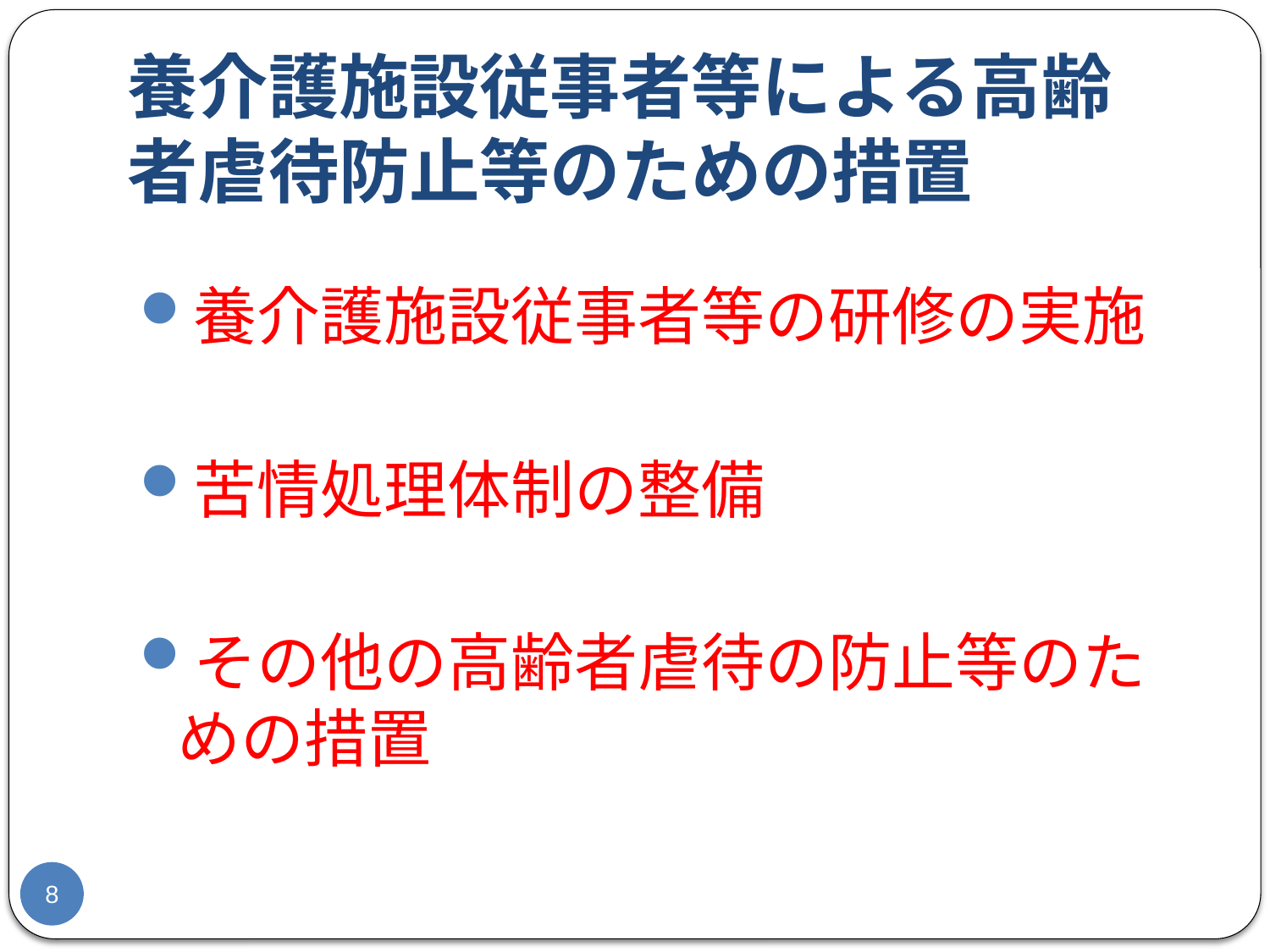

# 養介護施設従事者等による高齢者虐待防止等のための措置

養介護施設従事者等の研修の実施

苦情処理体制の整備

その他の高齢者虐待の防止等のための措置
8